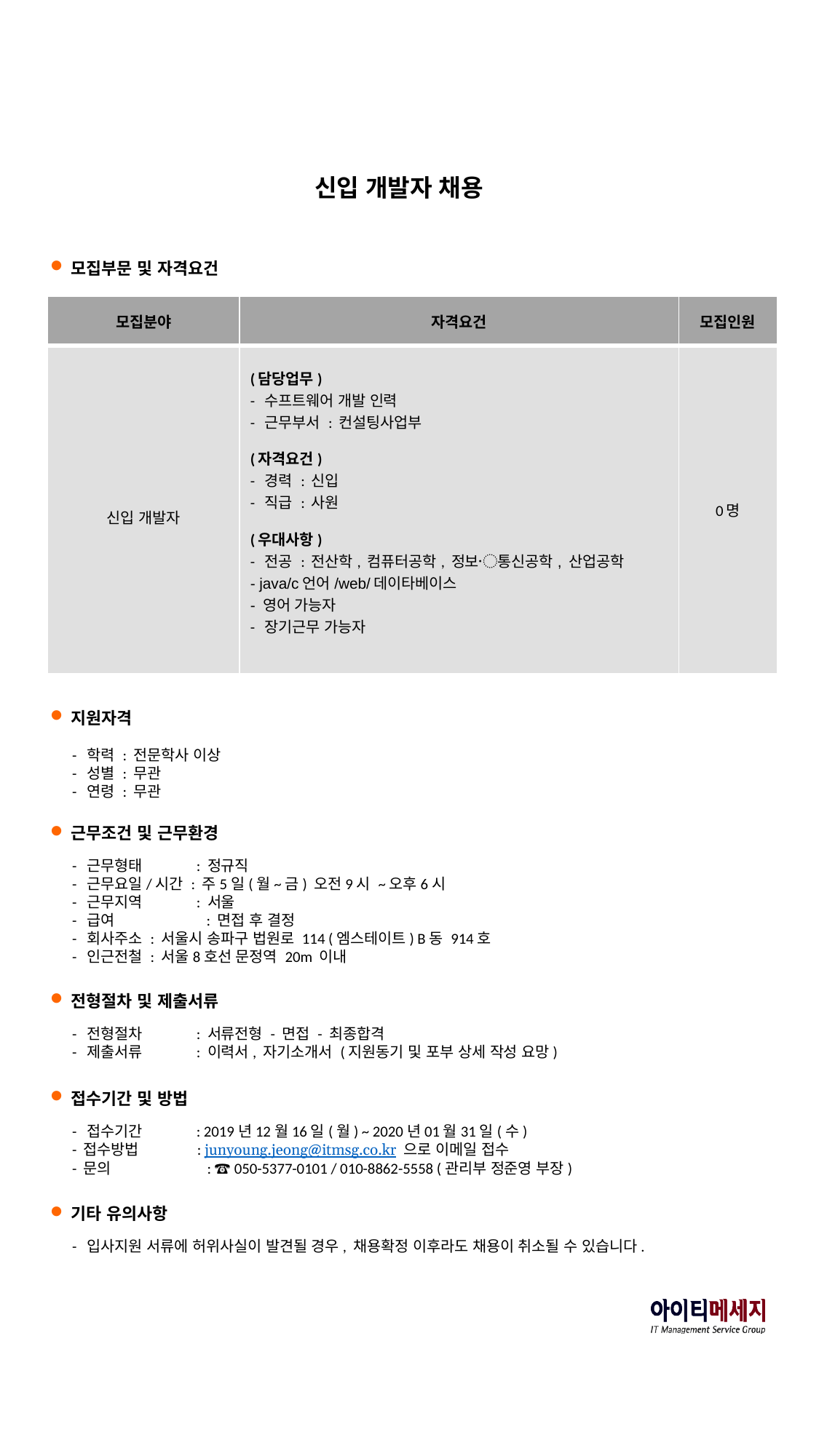

신입 개발자 채용
모집부문 및 자격요건
| 모집분야 | 자격요건 | 모집인원 |
| --- | --- | --- |
| 신입 개발자 | (담당업무) - 수프트웨어 개발 인력 - 근무부서 : 컨설팅사업부 (자격요건) - 경력 : 신입 - 직급 : 사원 (우대사항) - 전공 : 전산학, 컴퓨터공학, 정보〮통신공학, 산업공학 - java/c언어/web/데이타베이스 - 영어 가능자 - 장기근무 가능자 | 0명 |
지원자격
-  학력 : 전문학사 이상
-  성별 : 무관
-  연령 : 무관
근무조건 및 근무환경
-  근무형태            : 정규직
-  근무요일/시간 : 주5일(월~금) 오전9시 ~오후6시
-  근무지역            : 서울
-  급여                     : 면접 후 결정
-  회사주소 : 서울시 송파구 법원로 114 (엠스테이트) B동 914호
-  인근전철 : 서울8호선 문정역 20m 이내

전형절차 및 제출서류
-  전형절차            : 서류전형 - 면접 - 최종합격
-  제출서류            : 이력서, 자기소개서 (지원동기 및 포부 상세 작성 요망)
접수기간 및 방법
-  접수기간            : 2019년12월16일(월) ~ 2020년01월31일(수)
- 접수방법             : junyoung.jeong@itmsg.co.kr 으로 이메일 접수
- 문의                      : ☎ 050-5377-0101 / 010-8862-5558 (관리부 정준영 부장)
기타 유의사항
-  입사지원 서류에 허위사실이 발견될 경우, 채용확정 이후라도 채용이 취소될 수 있습니다.